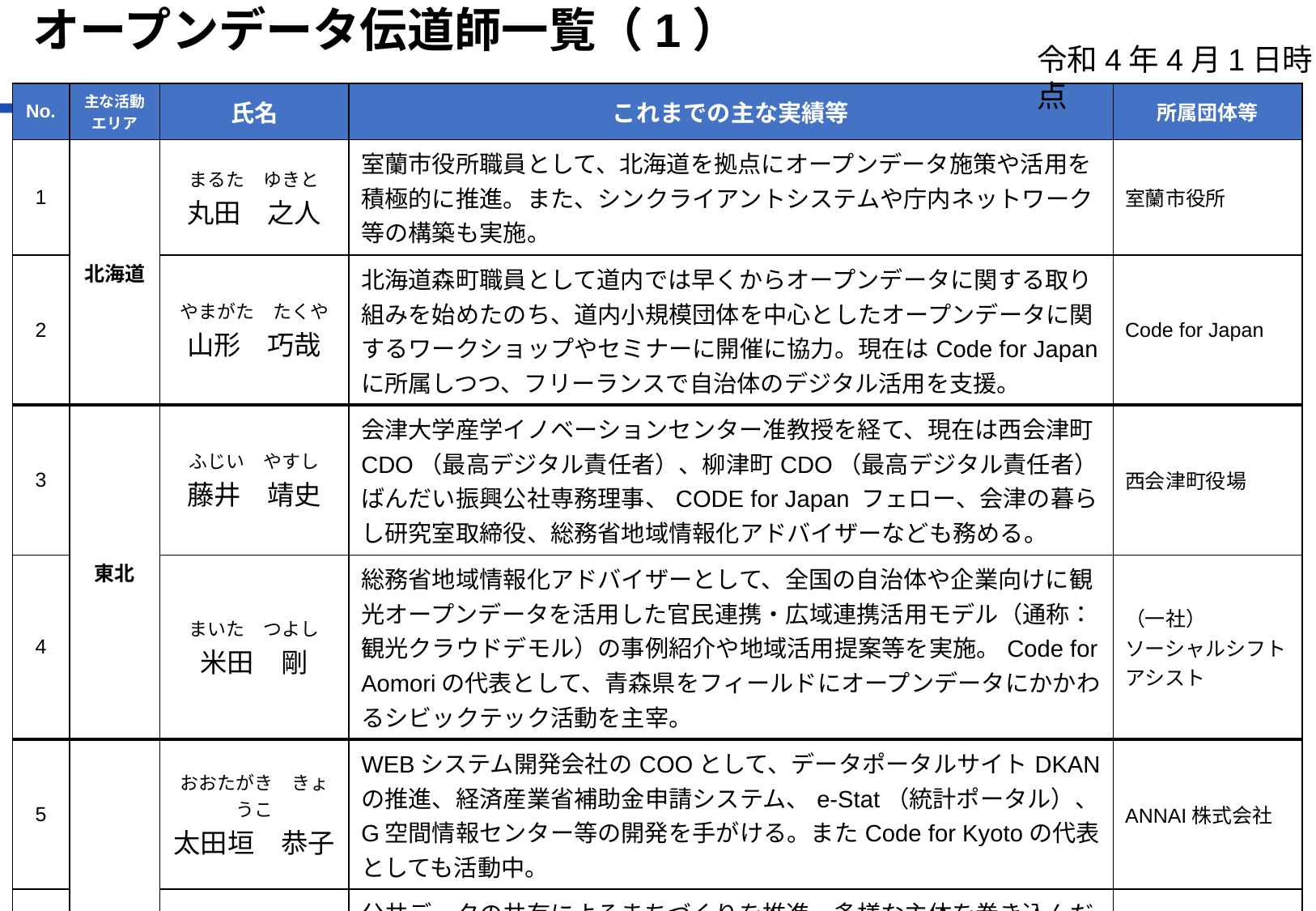

# オープンデータ伝道師一覧（1）
令和4年4月1日時点
| No. | 主な活動エリア | 氏名 | これまでの主な実績等 | 所属団体等 |
| --- | --- | --- | --- | --- |
| 1 | 北海道 | まるた　ゆきと 丸田　之人 | 室蘭市役所職員として、北海道を拠点にオープンデータ施策や活用を積極的に推進。また、シンクライアントシステムや庁内ネットワーク等の構築も実施。 | 室蘭市役所 |
| 2 | 北海道 | やまがた　たくや 山形　巧哉 | 北海道森町職員として道内では早くからオープンデータに関する取り組みを始めたのち、道内小規模団体を中心としたオープンデータに関するワークショップやセミナーに開催に協力。現在はCode for Japanに所属しつつ、フリーランスで自治体のデジタル活用を支援。 | Code for Japan |
| 3 | 東北 | ふじい　やすし 藤井　靖史 | 会津大学産学イノベーションセンター准教授を経て、現在は西会津町CDO（最高デジタル責任者）、柳津町CDO（最高デジタル責任者） ばんだい振興公社専務理事、CODE for Japan フェロー、会津の暮らし研究室取締役、総務省地域情報化アドバイザーなども務める。 | 西会津町役場 |
| 4 | 東北 | まいた　つよし 米田　剛 | 総務省地域情報化アドバイザーとして、全国の自治体や企業向けに観光オープンデータを活用した官民連携・広域連携活用モデル（通称：観光クラウドデモル）の事例紹介や地域活用提案等を実施。Code for Aomoriの代表として、青森県をフィールドにオープンデータにかかわるシビックテック活動を主宰。 | （一社） ソーシャルシフト アシスト |
| 5 | 関東 | おおたがき　きょうこ 太田垣　恭子 | WEBシステム開発会社のCOOとして、データポータルサイトDKANの推進、経済産業省補助金申請システム、e-Stat（統計ポータル）、G空間情報センター等の開発を手がける。またCode for Kyotoの代表としても活動中。 | ANNAI株式会社 |
| 6 | 関東 | かわしま　ひろいち 川島　宏一 | 公共データの共有によるまちづくりを推進。多様な主体を巻き込んだバックキャスト型アイデアソンをつくば市と推進中（Hack My Tsukuba）。地域情報化アドバイザー・リーダー。「協働化テスト」で国連公共サービス賞・日本初受賞（2010） | 筑波大学 |
| 7 |  | しもやま　さよこ 下山　紗代子 | （一社）リンクデータ代表理事として、オープンデータ支援プラットフォームLinkData.orgの運営やオープンデータ活用コンテストLinked Open Data チャレンジ Japanの開催等、オープンデータの創出と活用を積極的に推進。 | Code for YOKOHAMA |